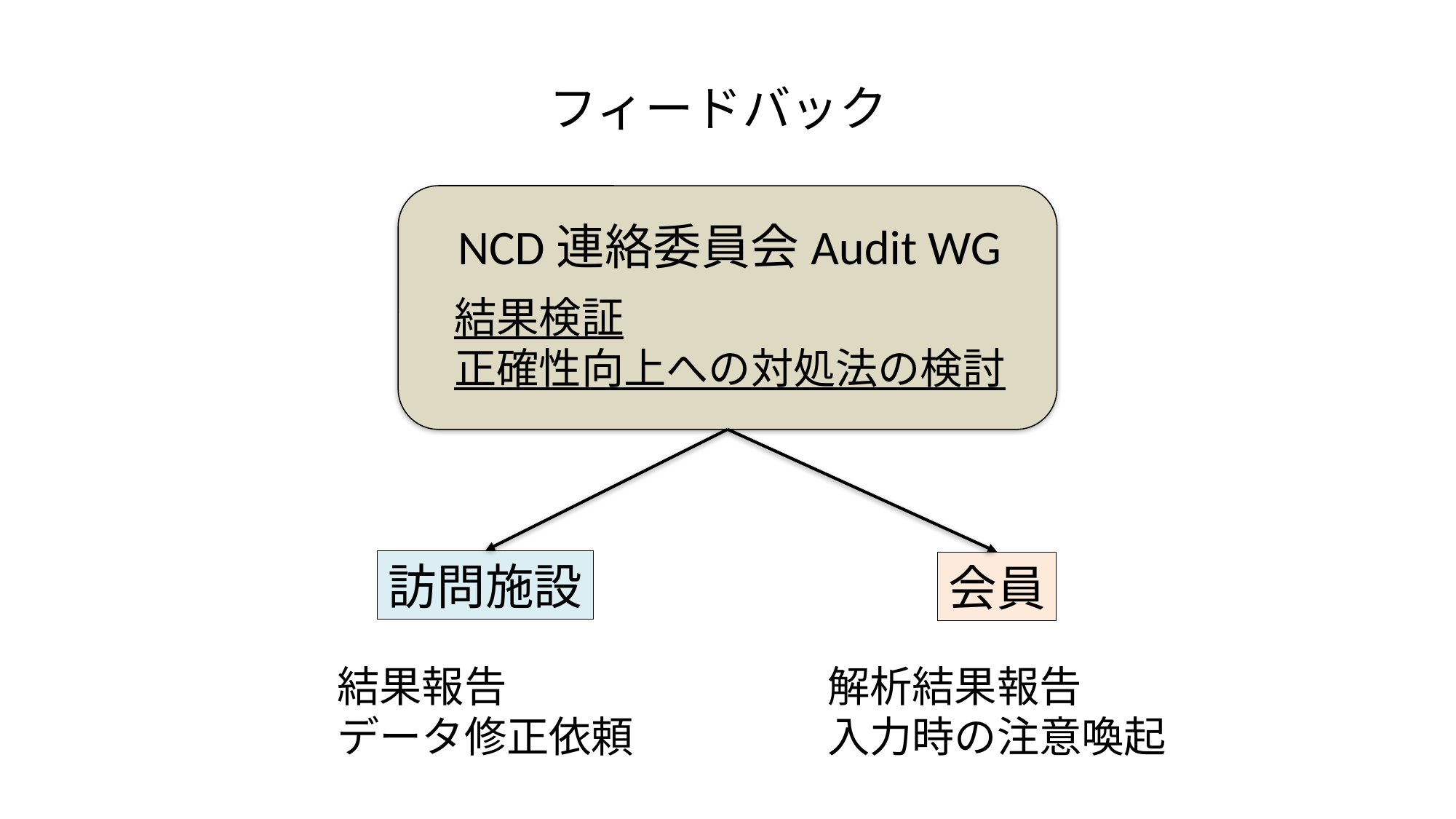

フィードバック

NCD連絡委員会Audit WG
結果検証
正確性向上への対処法の検討
訪問施設
会員
結果報告
データ修正依頼
解析結果報告
入力時の注意喚起